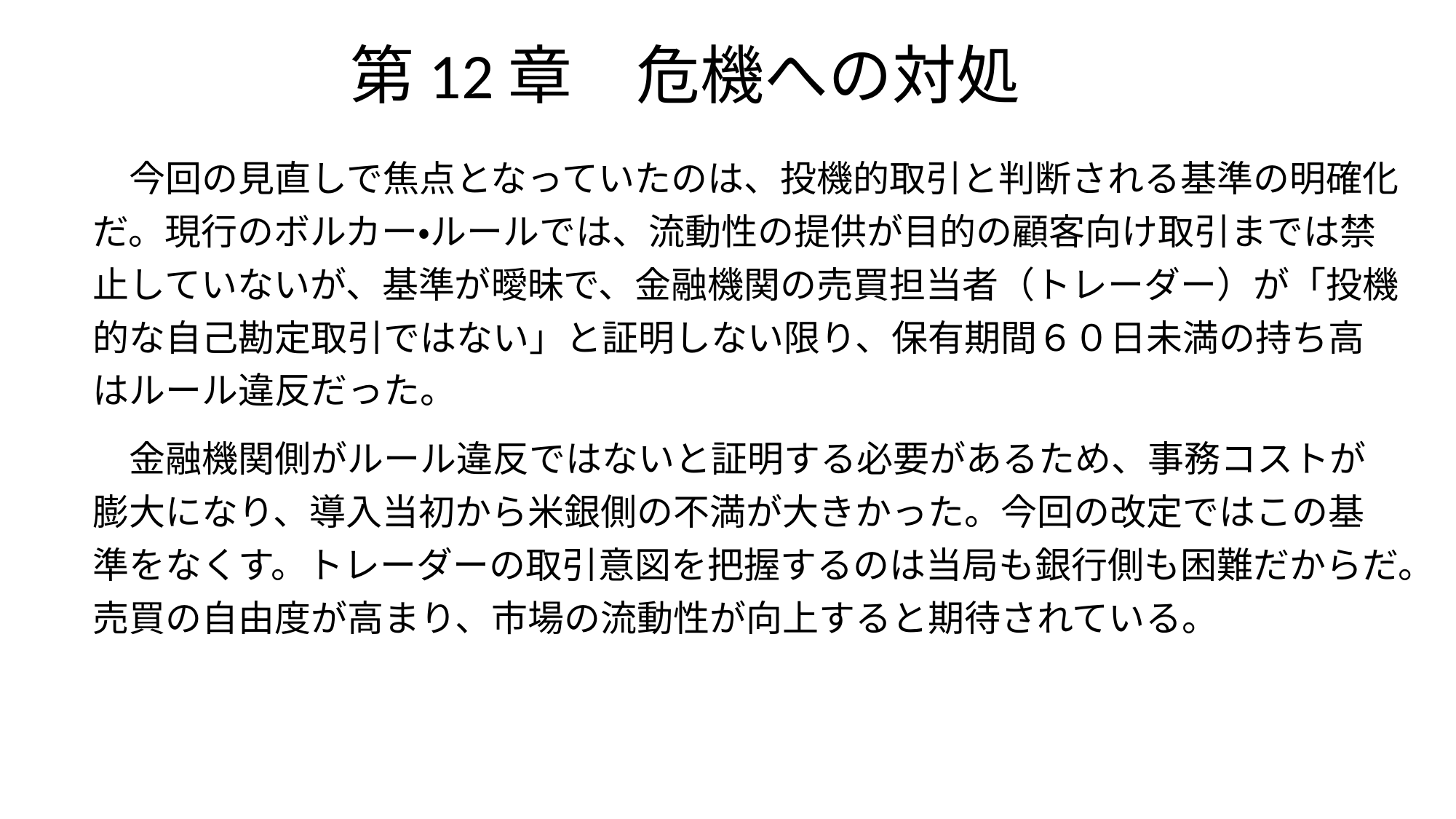

# 第12章　危機への対処
　今回の見直しで焦点となっていたのは、投機的取引と判断される基準の明確化だ。現行のボルカー・ルールでは、流動性の提供が目的の顧客向け取引までは禁止していないが、基準が曖昧で、金融機関の売買担当者（トレーダー）が「投機的な自己勘定取引ではない」と証明しない限り、保有期間６０日未満の持ち高はルール違反だった。
　金融機関側がルール違反ではないと証明する必要があるため、事務コストが膨大になり、導入当初から米銀側の不満が大きかった。今回の改定ではこの基準をなくす。トレーダーの取引意図を把握するのは当局も銀行側も困難だからだ。売買の自由度が高まり、市場の流動性が向上すると期待されている。